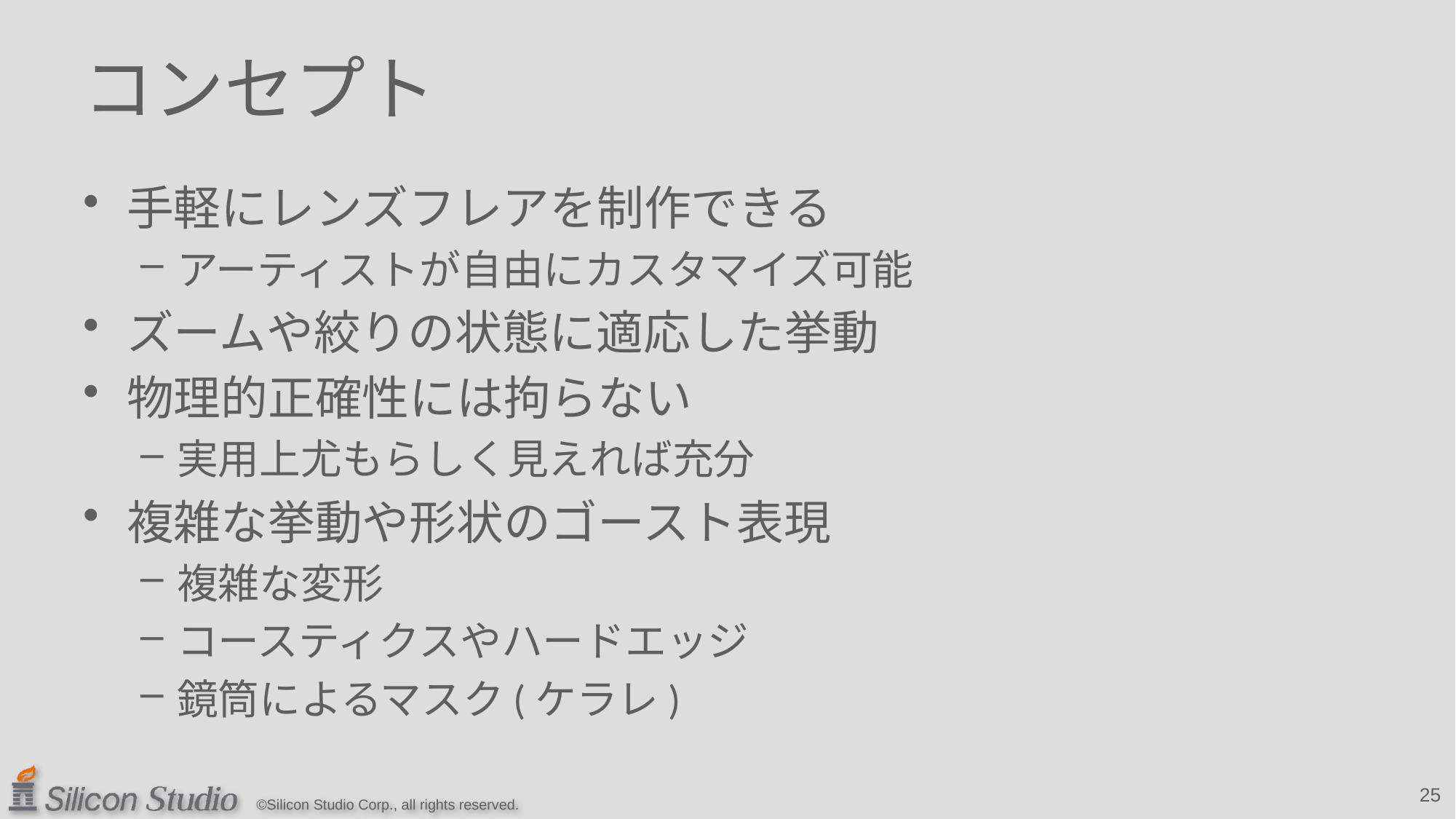

# コンセプト
手軽にレンズフレアを制作できる
アーティストが自由にカスタマイズ可能
ズームや絞りの状態に適応した挙動
物理的正確性には拘らない
実用上尤もらしく見えれば充分
複雑な挙動や形状のゴースト表現
複雑な変形
コースティクスやハードエッジ
鏡筒によるマスク(ケラレ)

25